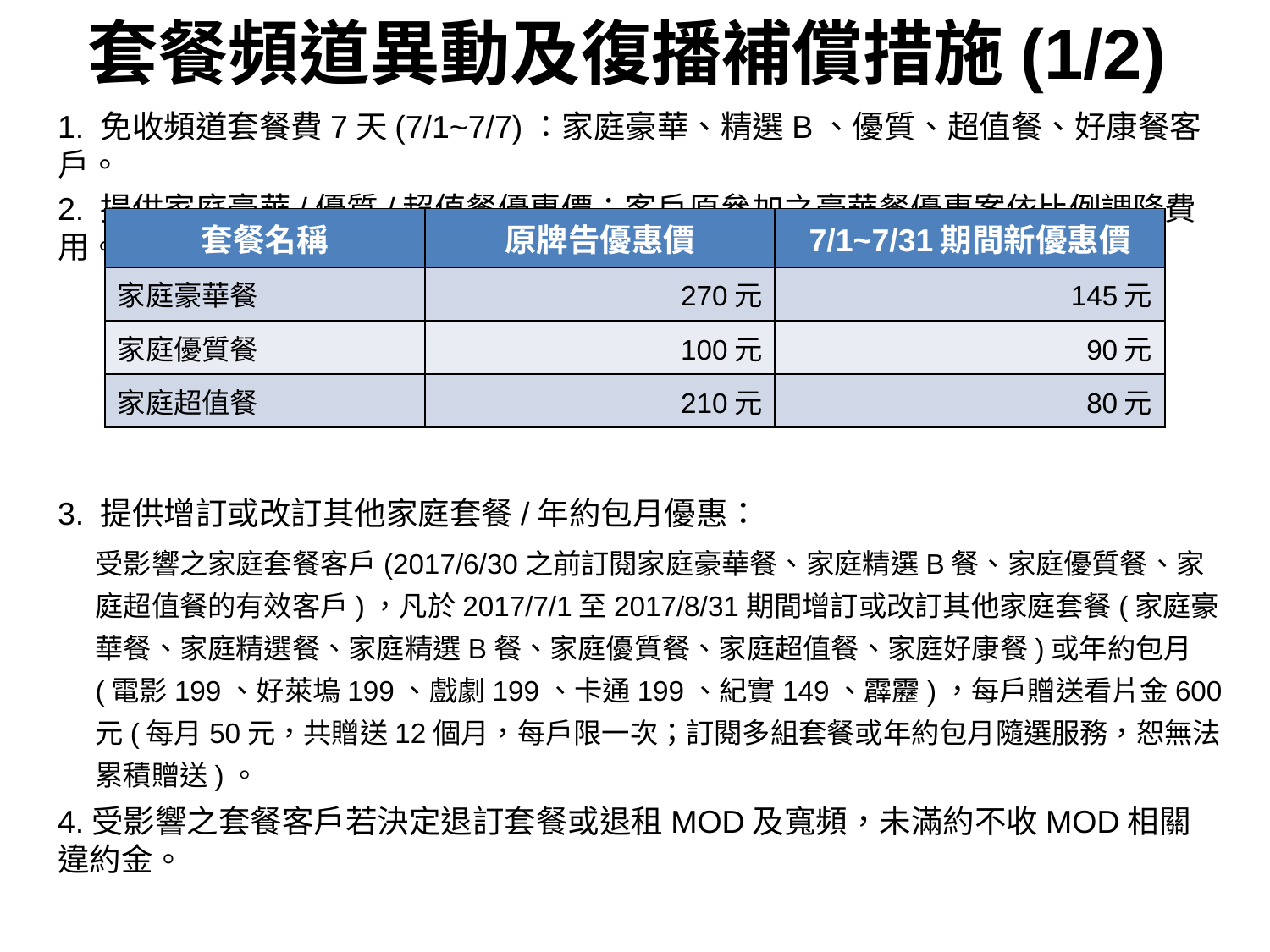

# 套餐頻道異動及復播補償措施(1/2)
1. 免收頻道套餐費7天(7/1~7/7)：家庭豪華、精選B、優質、超值餐、好康餐客戶。
2. 提供家庭豪華/優質/超值餐優惠價：客戶原參加之豪華餐優惠案依比例調降費用。

3. 提供增訂或改訂其他家庭套餐/年約包月優惠：
受影響之家庭套餐客戶(2017/6/30之前訂閱家庭豪華餐、家庭精選B餐、家庭優質餐、家庭超值餐的有效客戶)，凡於2017/7/1至2017/8/31期間增訂或改訂其他家庭套餐(家庭豪華餐、家庭精選餐、家庭精選B餐、家庭優質餐、家庭超值餐、家庭好康餐)或年約包月(電影199、好萊塢199、戲劇199、卡通199、紀實149、霹靂)，每戶贈送看片金600元(每月50元，共贈送12個月，每戶限一次；訂閱多組套餐或年約包月隨選服務，恕無法累積贈送)。
4.受影響之套餐客戶若決定退訂套餐或退租MOD及寬頻，未滿約不收MOD相關違約金。
| 套餐名稱 | 原牌告優惠價 | 7/1~7/31期間新優惠價 |
| --- | --- | --- |
| 家庭豪華餐 | 270元 | 145元 |
| 家庭優質餐 | 100元 | 90元 |
| 家庭超值餐 | 210元 | 80元 |